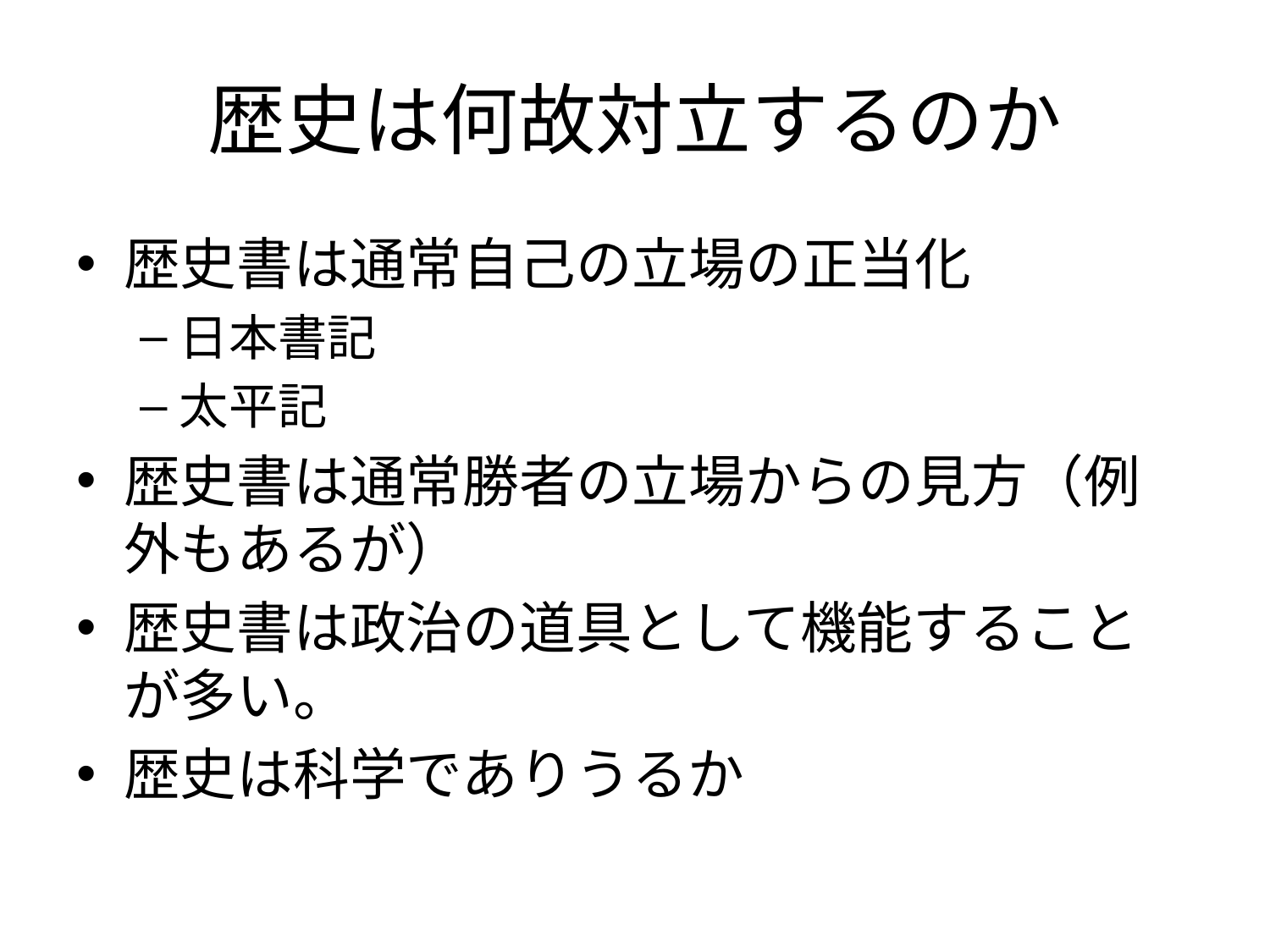

# 歴史は何故対立するのか
歴史書は通常自己の立場の正当化
日本書記
太平記
歴史書は通常勝者の立場からの見方（例外もあるが）
歴史書は政治の道具として機能することが多い。
歴史は科学でありうるか